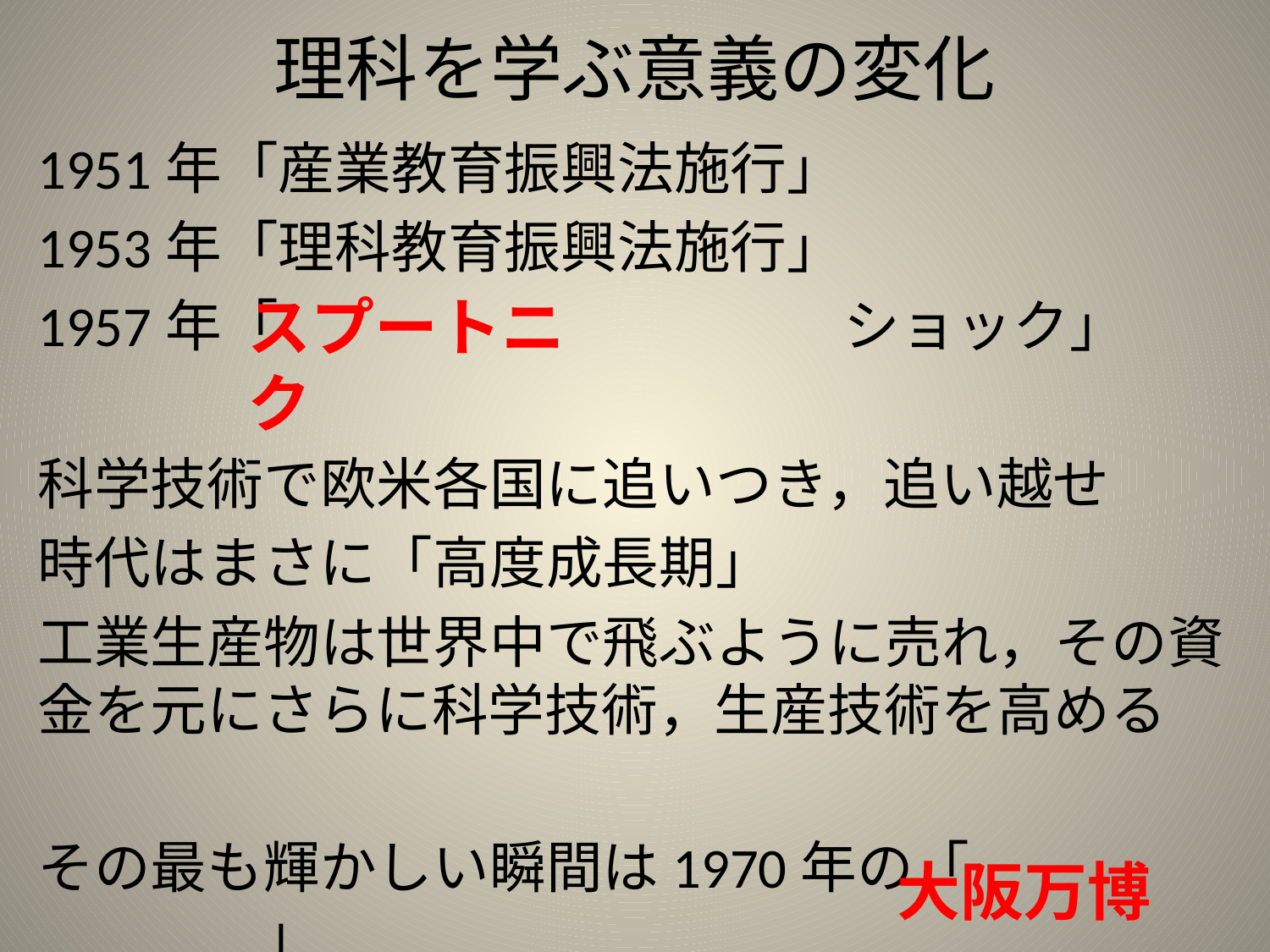

# 理科を学ぶ意義の変化
1951年「産業教育振興法施行」
1953年「理科教育振興法施行」
1957年「　　　　　　　　　　ショック」

科学技術で欧米各国に追いつき，追い越せ
時代はまさに「高度成長期」
工業生産物は世界中で飛ぶように売れ，その資金を元にさらに科学技術，生産技術を高める

その最も輝かしい瞬間は1970年の「　　　　　　　　」

スプートニク
大阪万博